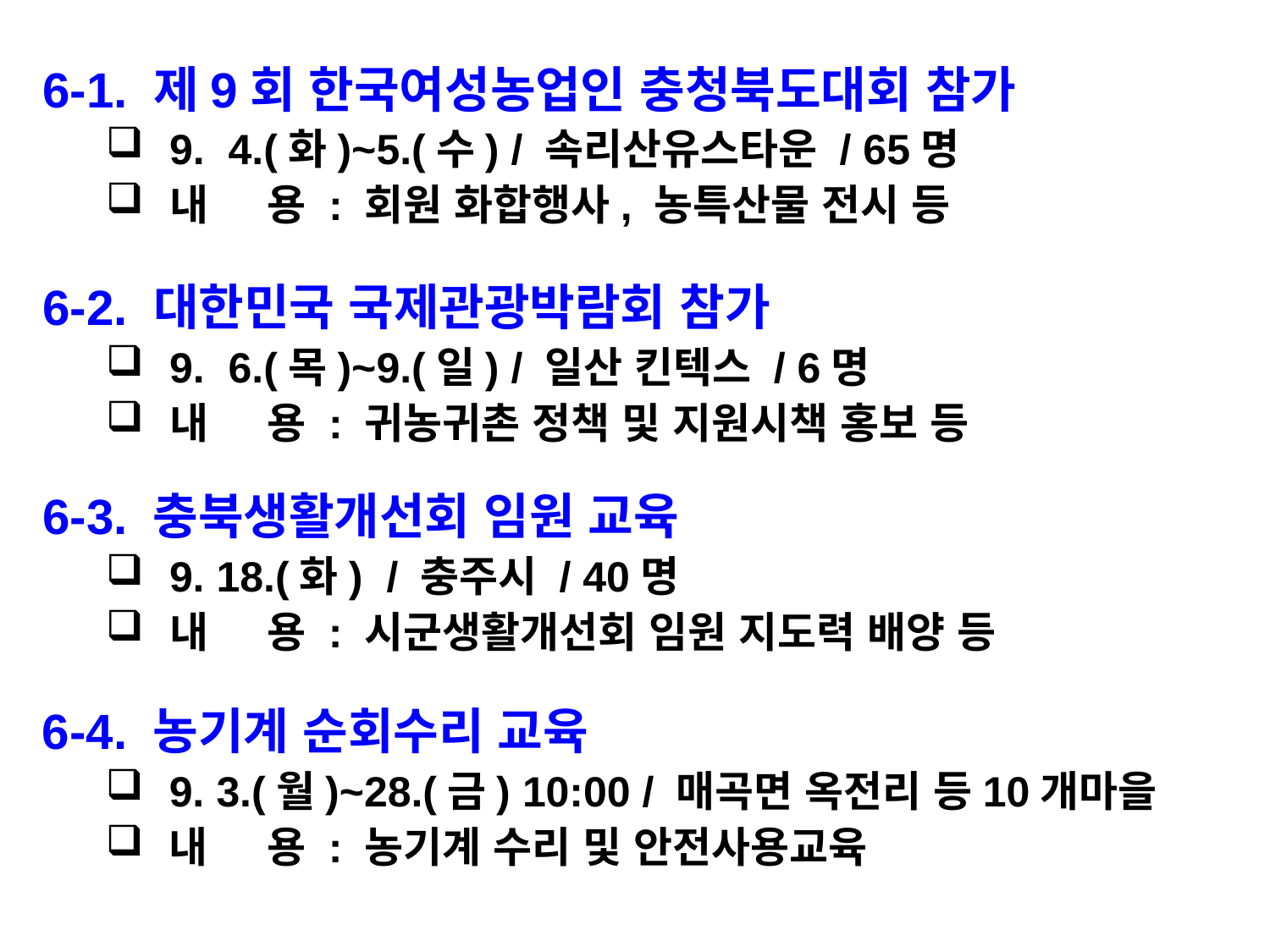

6-1. 제9회 한국여성농업인 충청북도대회 참가
9.  4.(화)~5.(수) / 속리산유스타운 / 65명
내     용 : 회원 화합행사, 농특산물 전시 등

6-2. 대한민국 국제관광박람회 참가
9.  6.(목)~9.(일) / 일산 킨텍스 / 6명
내     용 : 귀농귀촌 정책 및 지원시책 홍보 등
6-3. 충북생활개선회 임원 교육
9. 18.(화)  / 충주시 / 40명
내     용 : 시군생활개선회 임원 지도력 배양 등
6-4. 농기계 순회수리 교육
9. 3.(월)~28.(금) 10:00 / 매곡면 옥전리 등10개마을
내     용 : 농기계 수리 및 안전사용교육